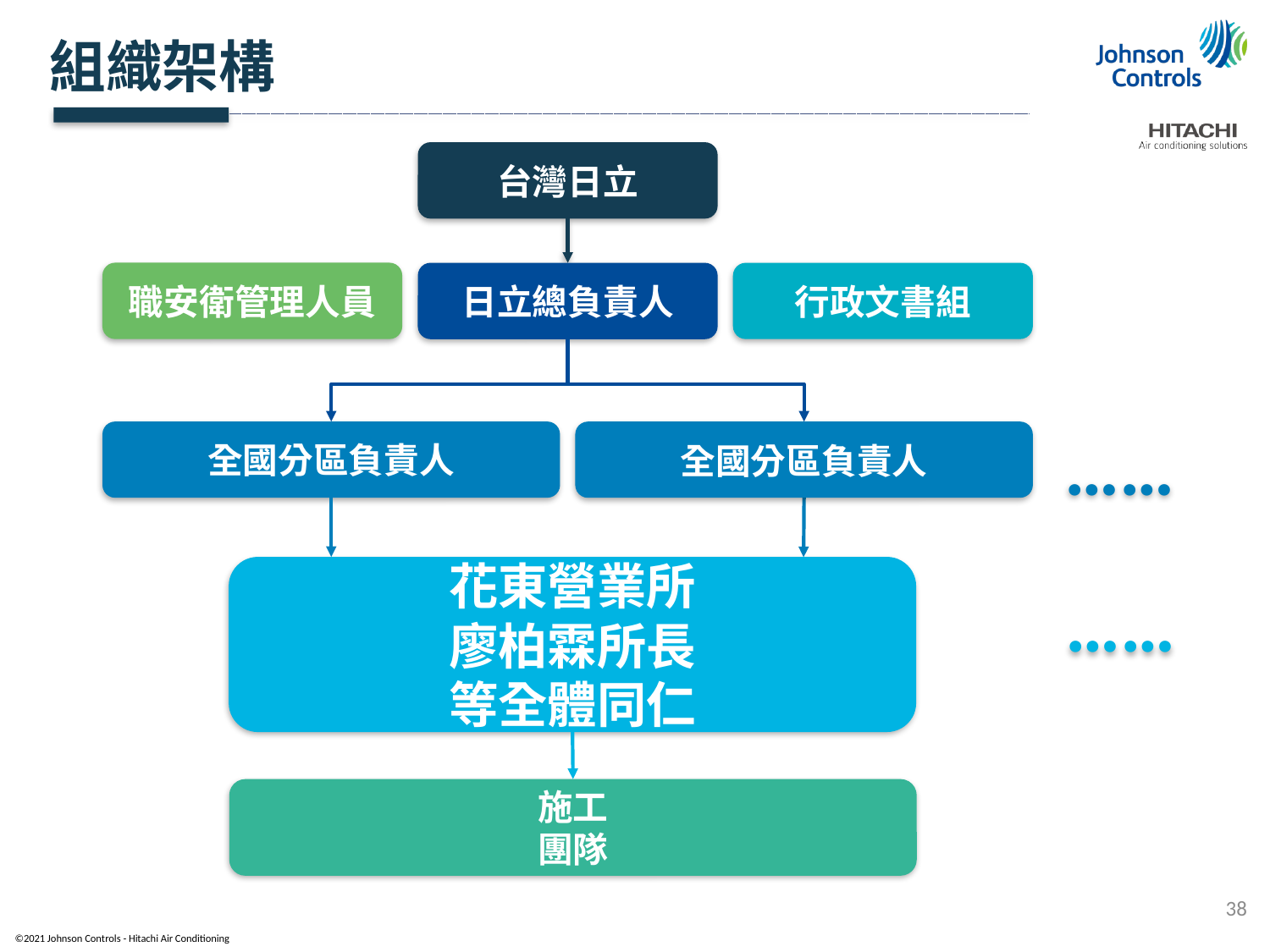

組織架構

台灣日立
職安衛管理人員
日立總負責人
行政文書組
全國分區負責人
全國分區負責人
……

花東營業所
廖柏霖所長
等全體同仁
施工
團隊

……
38